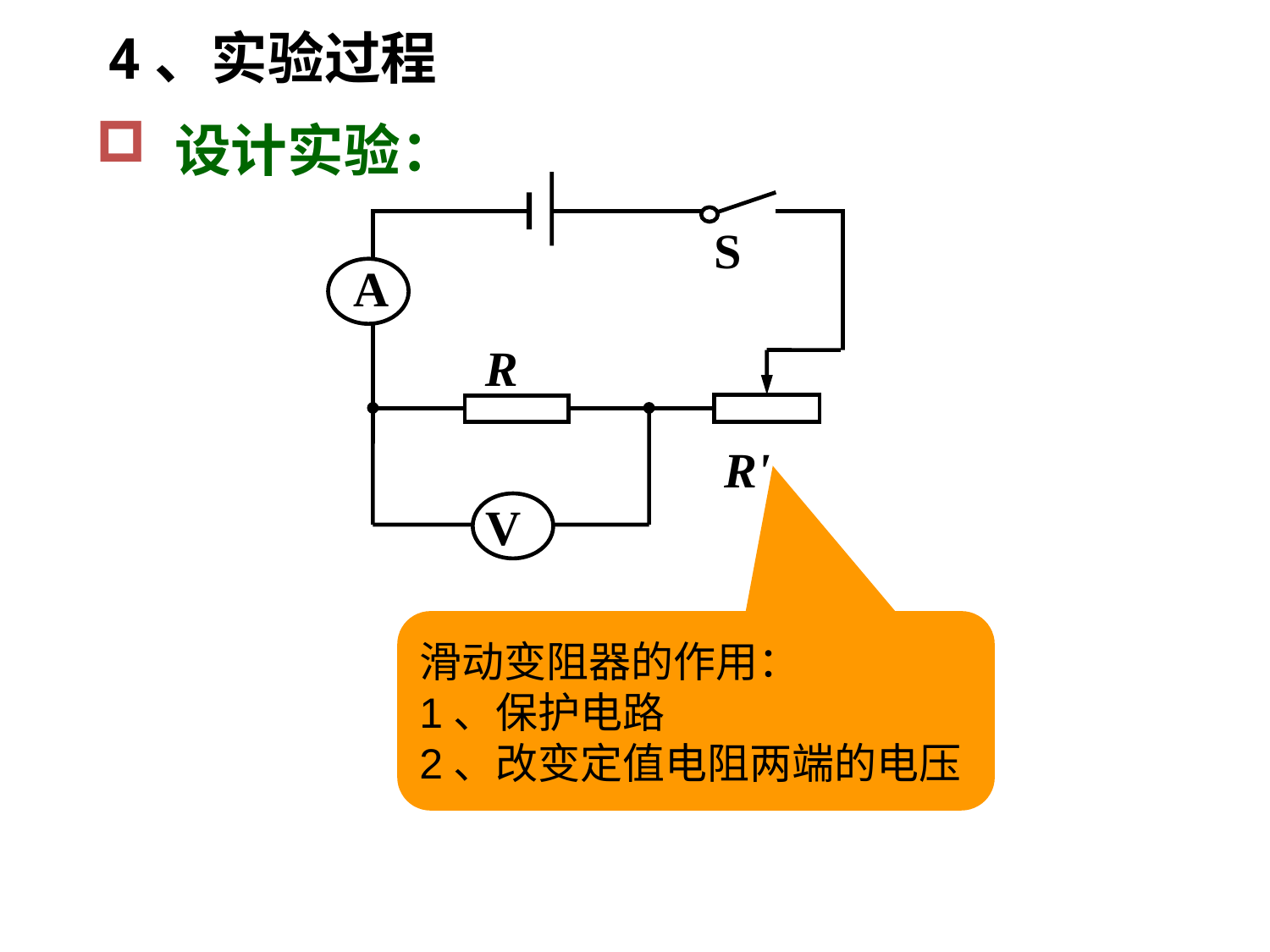

4、实验过程
 设计实验：

S
A

R

R'
V

滑动变阻器的作用：
1、保护电路
2、改变定值电阻两端的电压